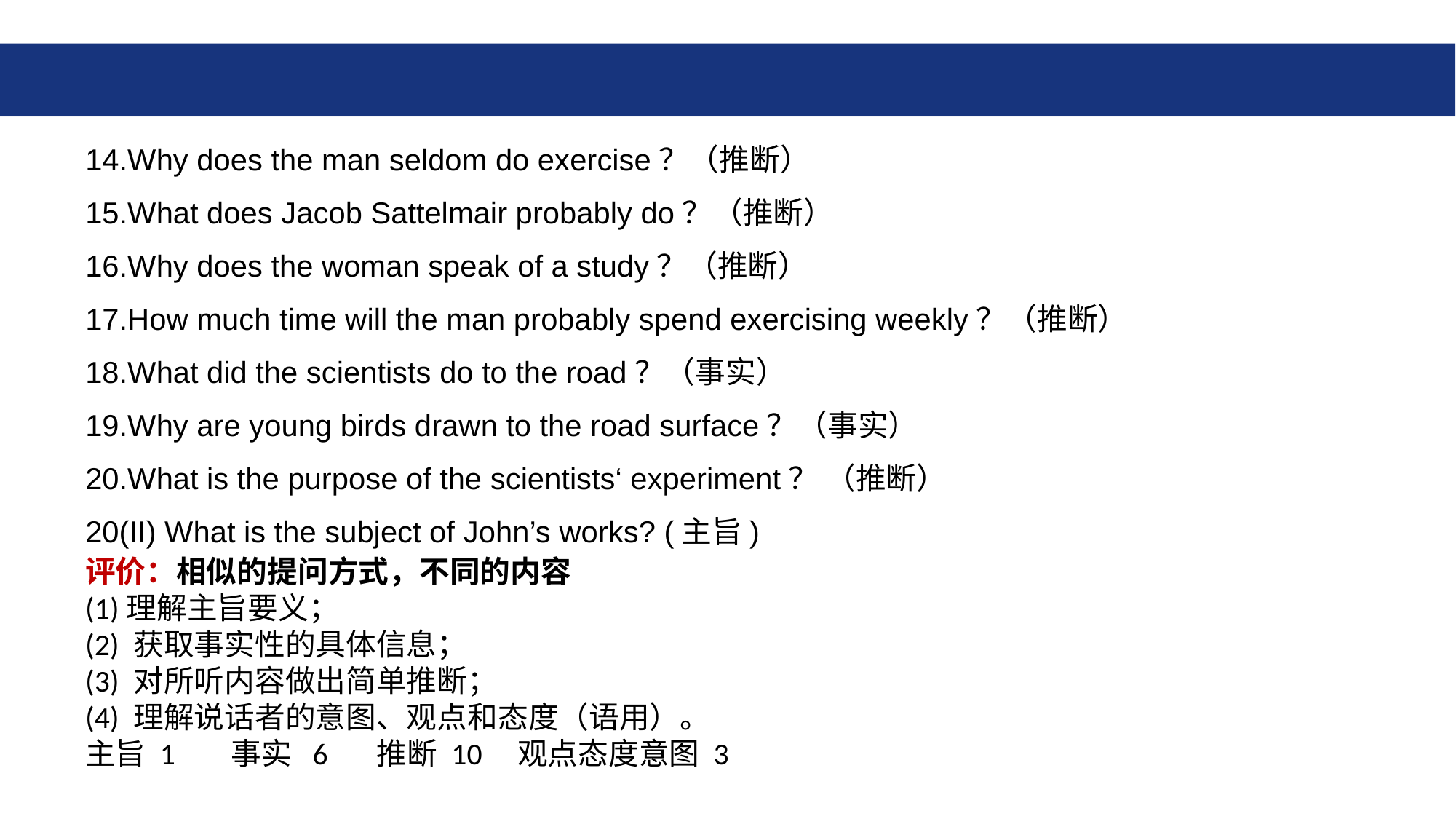

#
14.Why does the man seldom do exercise？（推断）
15.What does Jacob Sattelmair probably do？（推断）
16.Why does the woman speak of a study？（推断）
17.How much time will the man probably spend exercising weekly？（推断）
18.What did the scientists do to the road？（事实）
19.Why are young birds drawn to the road surface？（事实）
20.What is the purpose of the scientists‘ experiment？ （推断）
20(II) What is the subject of John’s works? (主旨)

评价：相似的提问方式，不同的内容
(1)理解主旨要义；
(2) 获取事实性的具体信息；
(3) 对所听内容做出简单推断；
(4) 理解说话者的意图、观点和态度（语用）。
主旨 1       事实  6      推断 10    观点态度意图 3